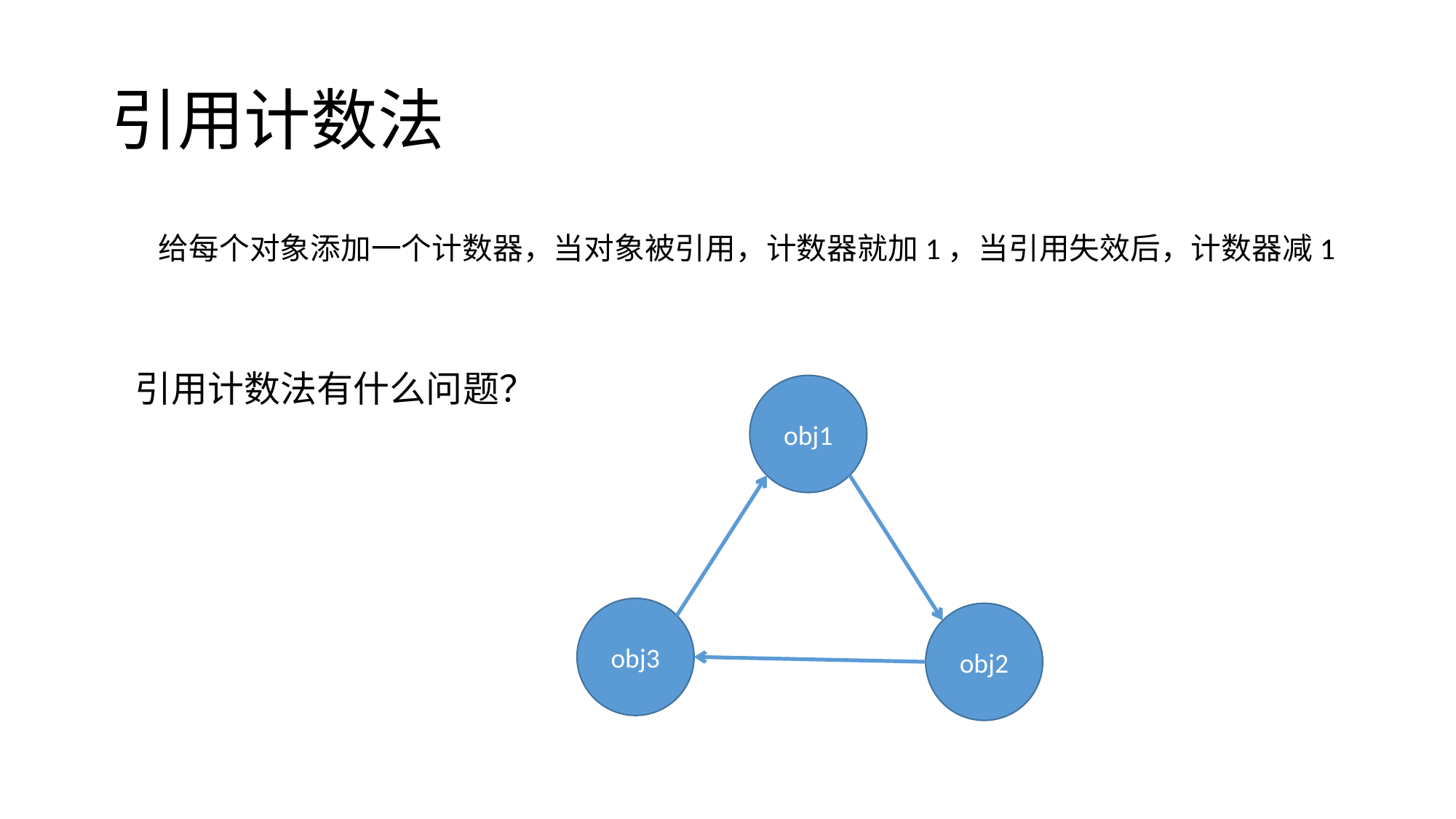

# 引用计数法
给每个对象添加一个计数器，当对象被引用，计数器就加1，当引用失效后，计数器减1
引用计数法有什么问题？
obj1
obj3
obj2